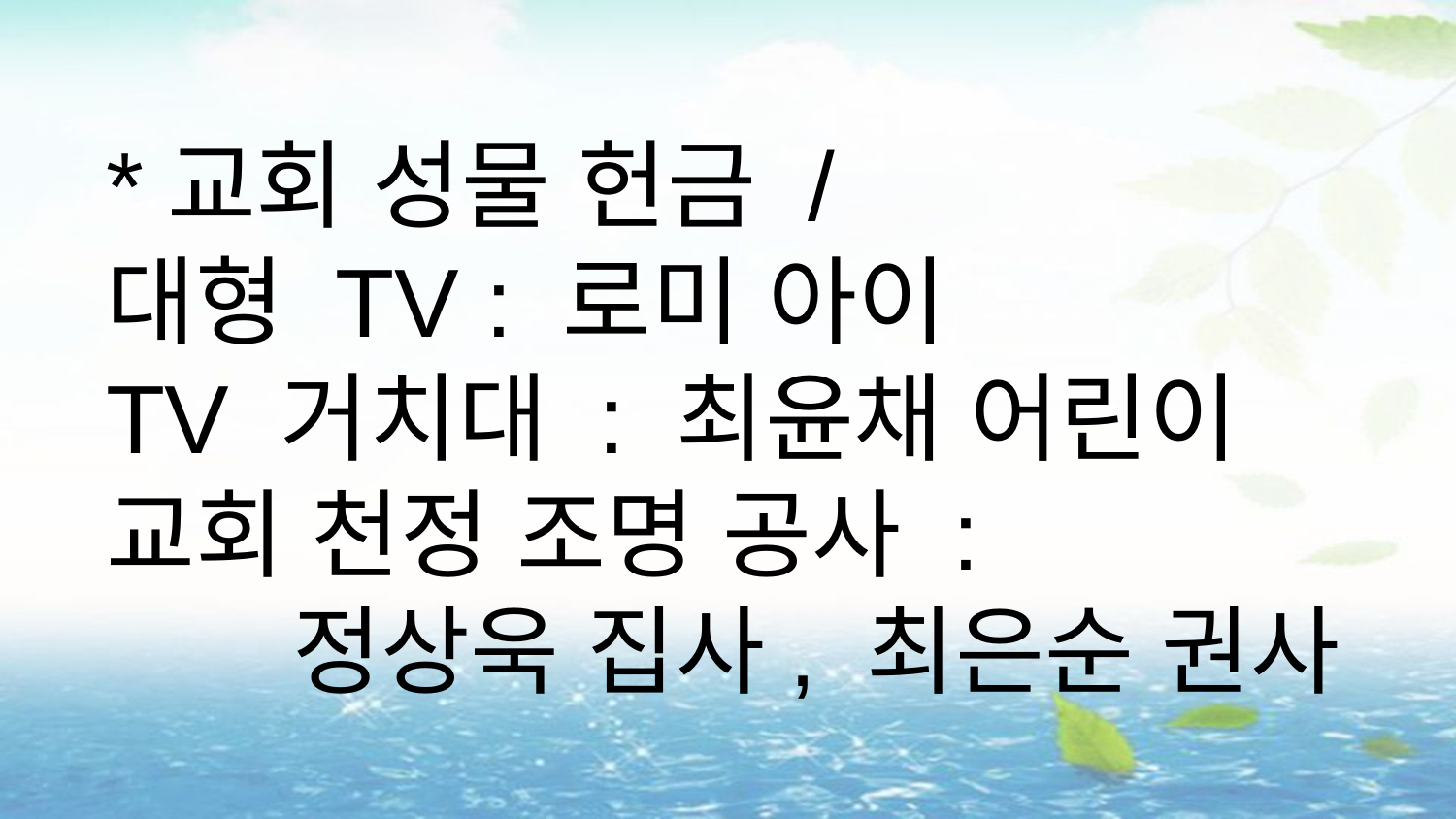

*교회 성물 헌금 /
대형 TV : 로미 아이
TV 거치대 : 최윤채 어린이
교회 천정 조명 공사 :
      정상욱 집사, 최은순 권사